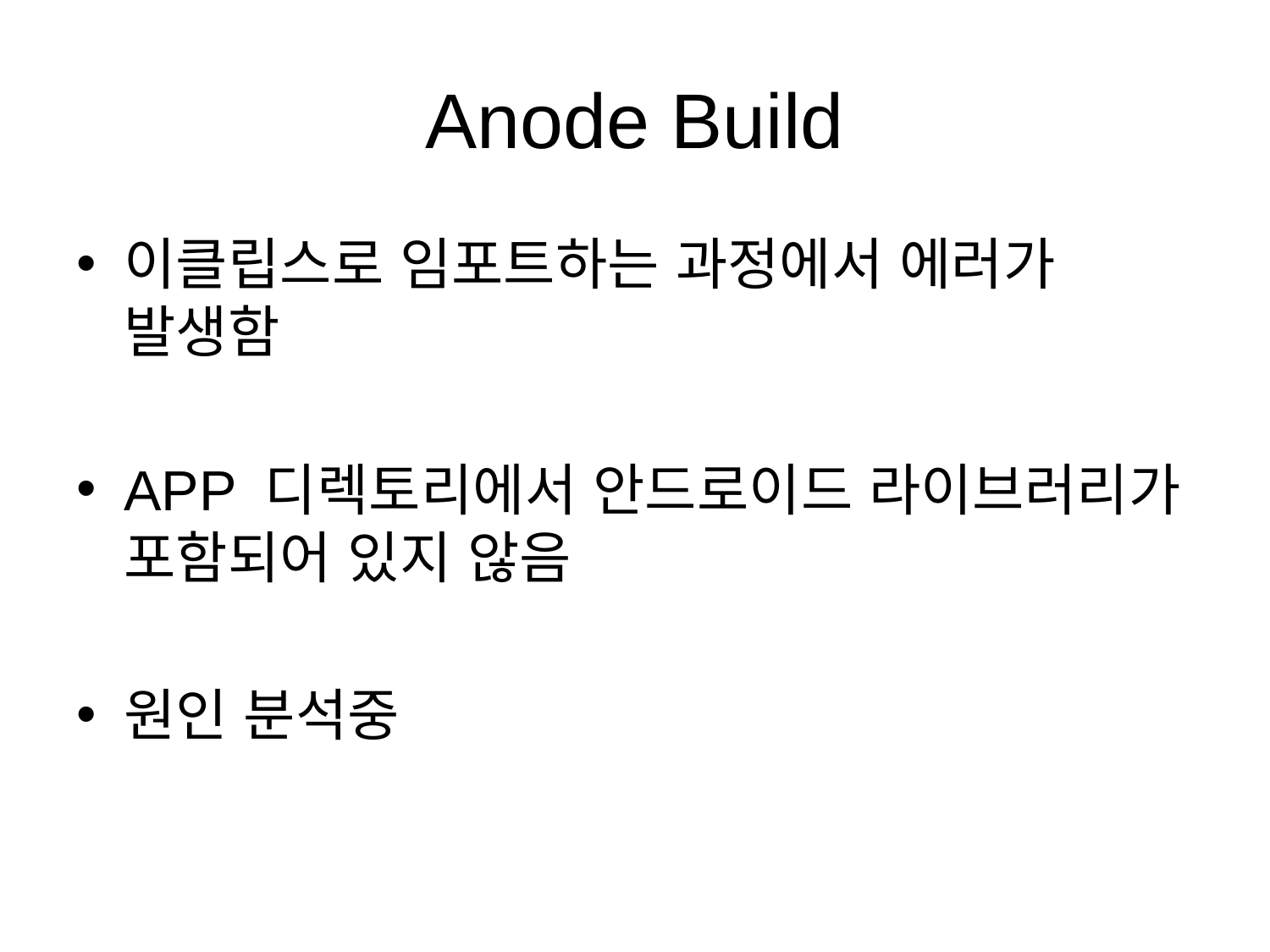

# Anode Build
이클립스로 임포트하는 과정에서 에러가 발생함

APP 디렉토리에서 안드로이드 라이브러리가 포함되어 있지 않음

원인 분석중